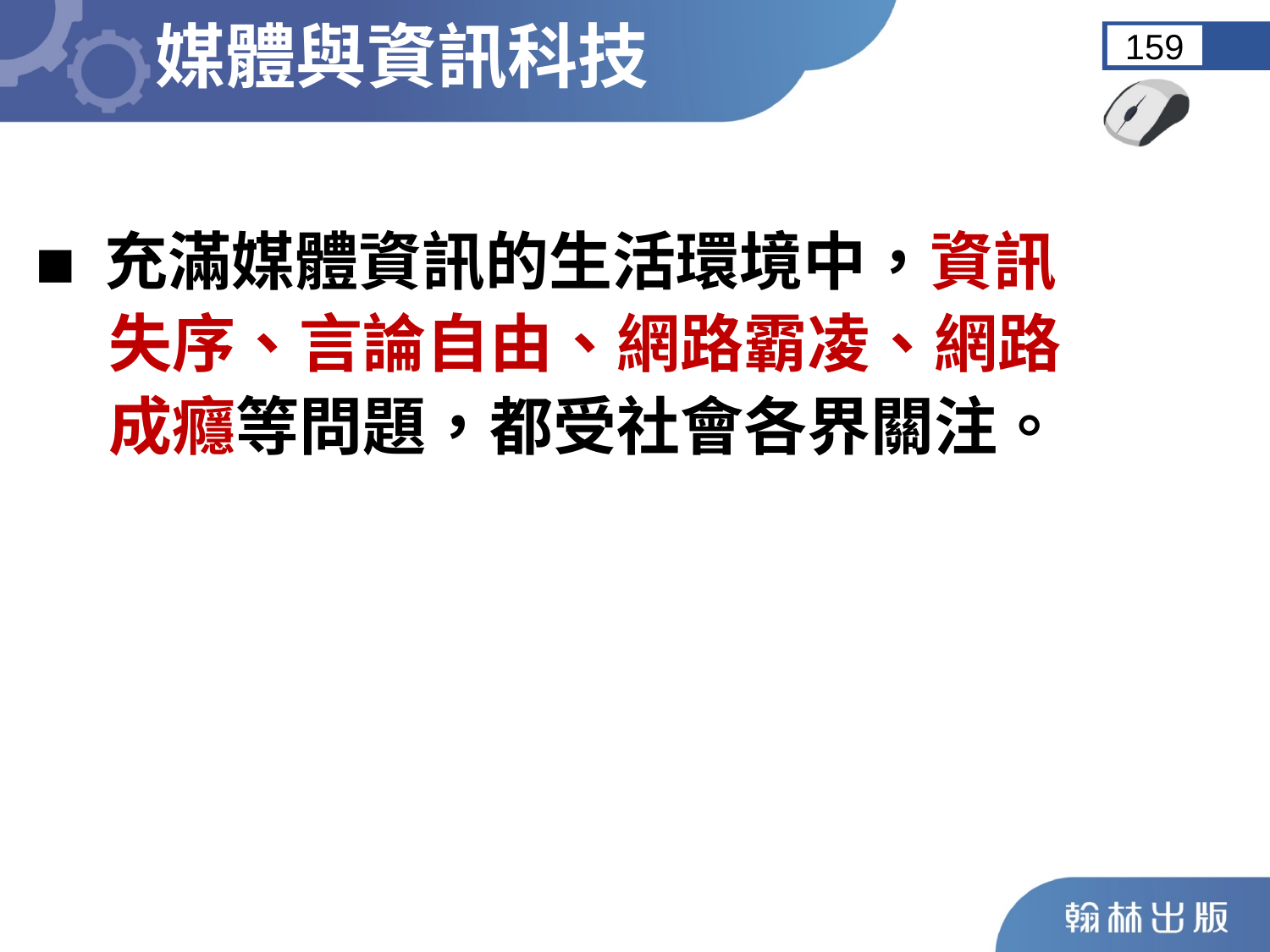

媒體與資訊科技

159
◼︎ 充滿媒體資訊的生活環境中，資訊
    失序、言論自由、網路霸凌、網路
    成癮等問題，都受社會各界關注。